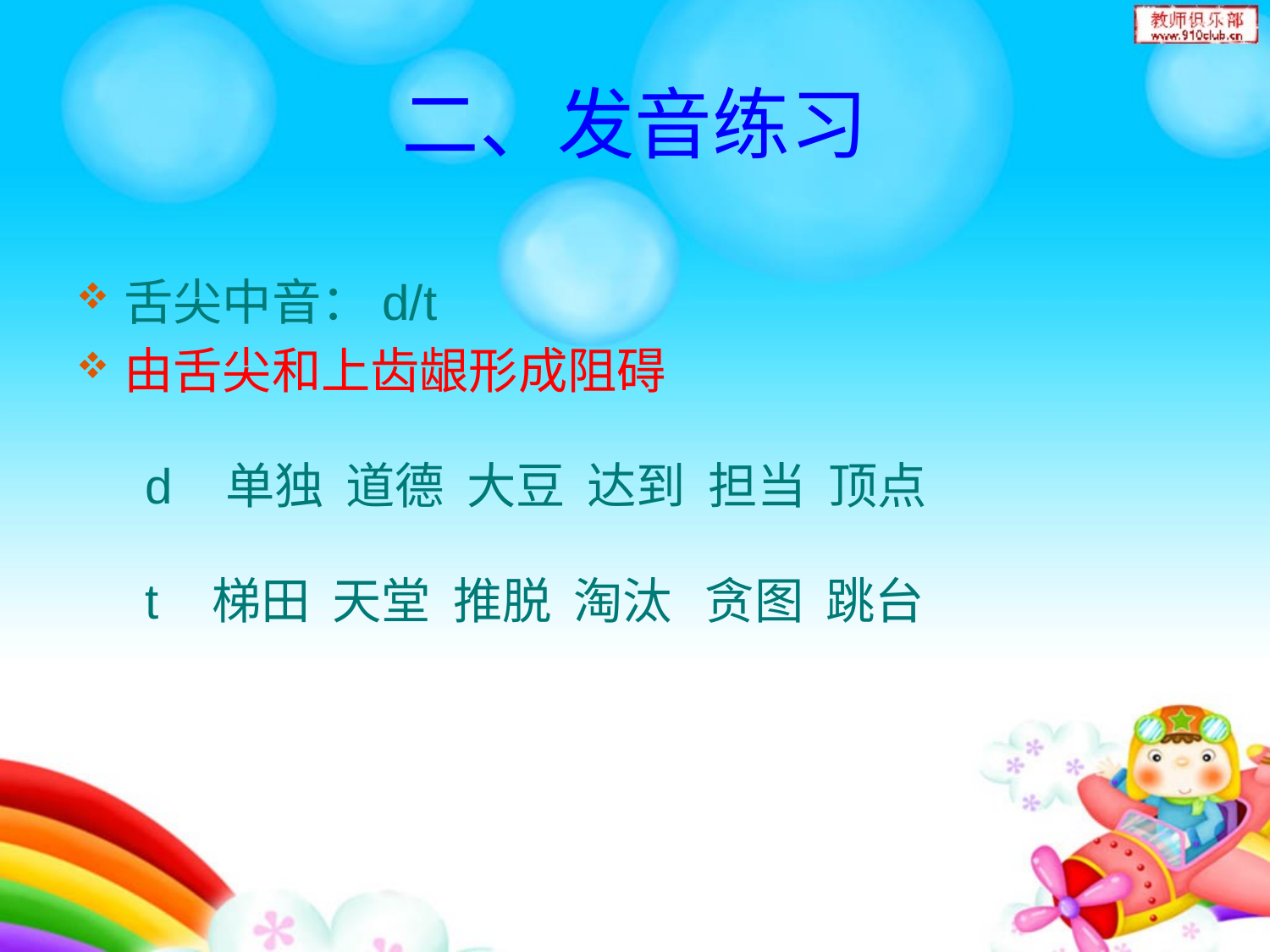

# 二、发音练习
舌尖中音：d/t
由舌尖和上齿龈形成阻碍

     d   单独  道德  大豆  达到  担当  顶点

     t   梯田  天堂  推脱  淘汰   贪图  跳台